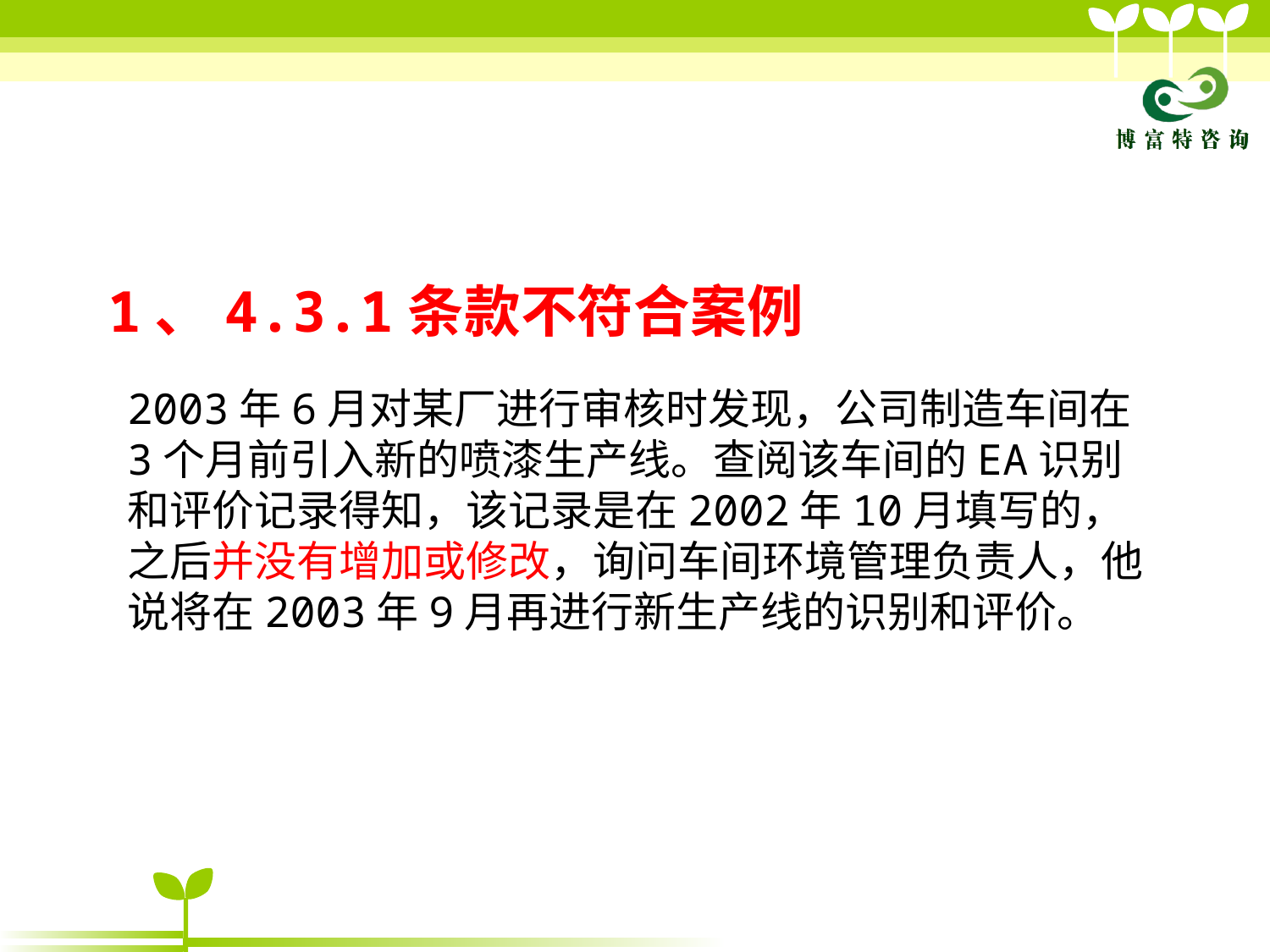

1、4.3.1条款不符合案例

2003年6月对某厂进行审核时发现，公司制造车间在3个月前引入新的喷漆生产线。查阅该车间的EA识别和评价记录得知，该记录是在2002年10月填写的，之后并没有增加或修改，询问车间环境管理负责人，他说将在2003年9月再进行新生产线的识别和评价。